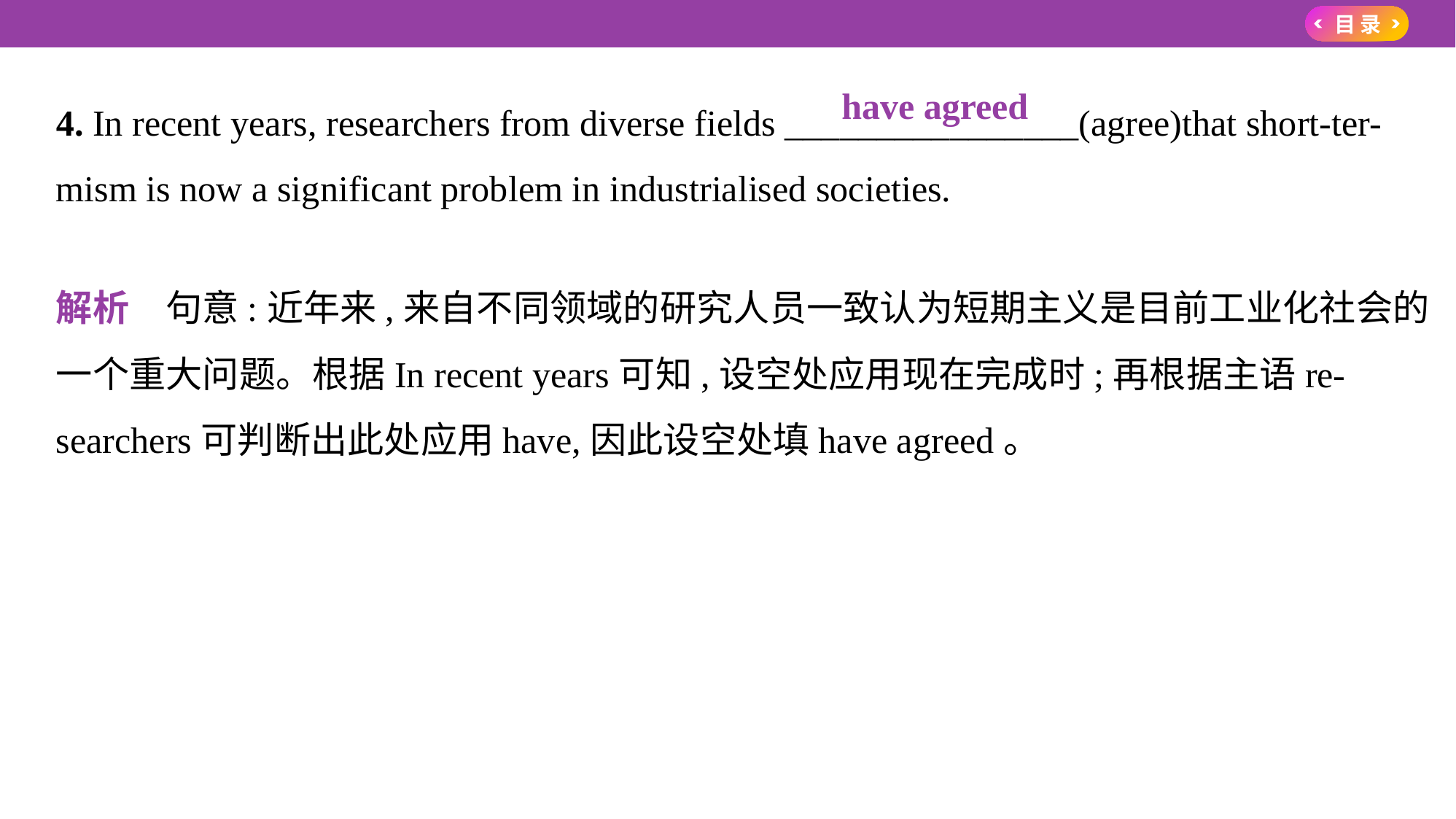

4. In recent years, researchers from diverse fields ________________(agree)that short-ter-
mism is now a significant problem in industrialised societies.

解析　句意:近年来,来自不同领域的研究人员一致认为短期主义是目前工业化社会的
一个重大问题。根据In recent years可知,设空处应用现在完成时;再根据主语re-
searchers可判断出此处应用have,因此设空处填have agreed。
　have agreed